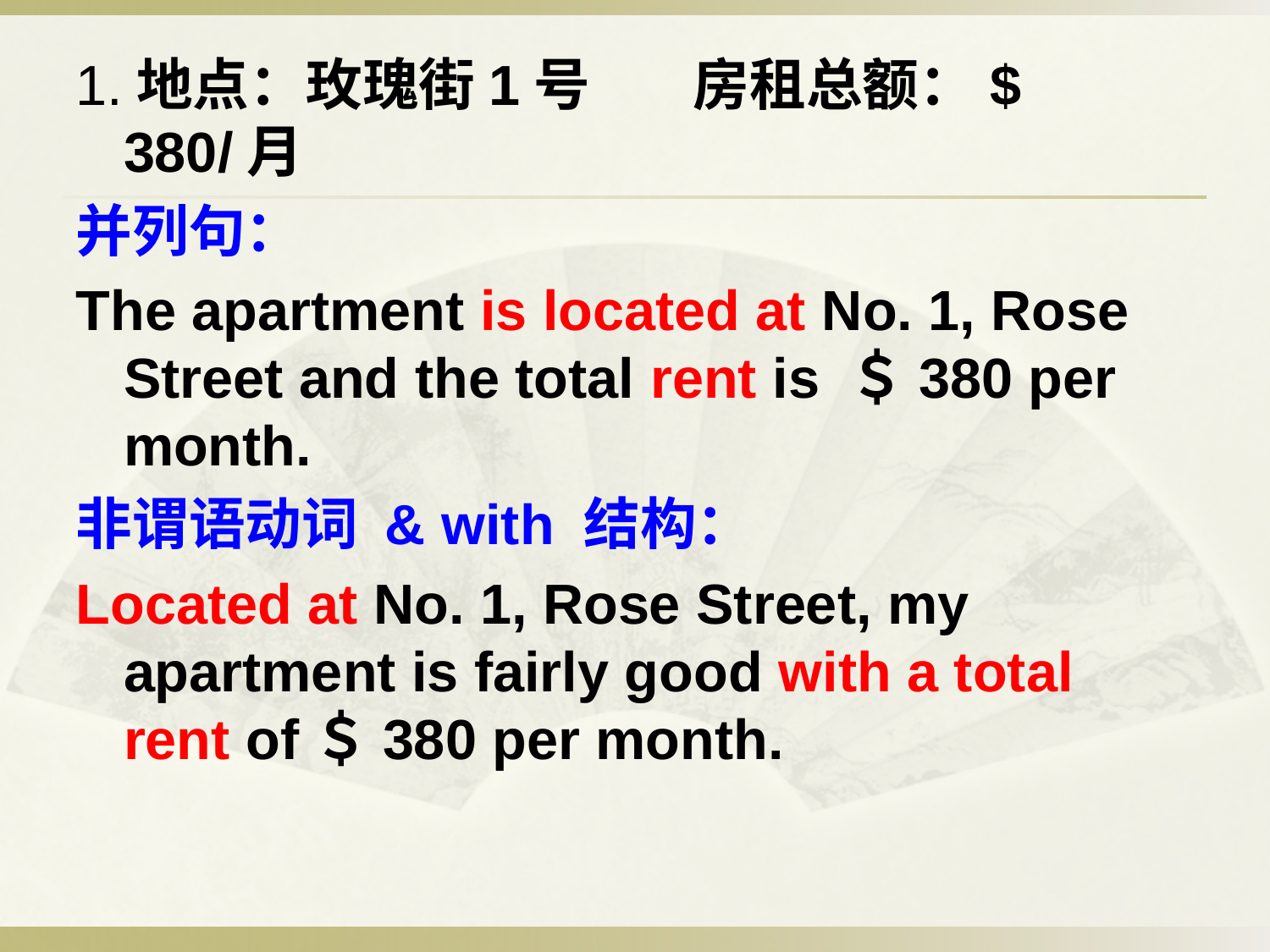

1.地点：玫瑰街1号        房租总额：$ 380/月
并列句：
The apartment is located at No. 1, Rose Street and the total rent is ＄380 per month.
非谓语动词 & with 结构：
Located at No. 1, Rose Street, my apartment is fairly good with a total rent of＄380 per month.